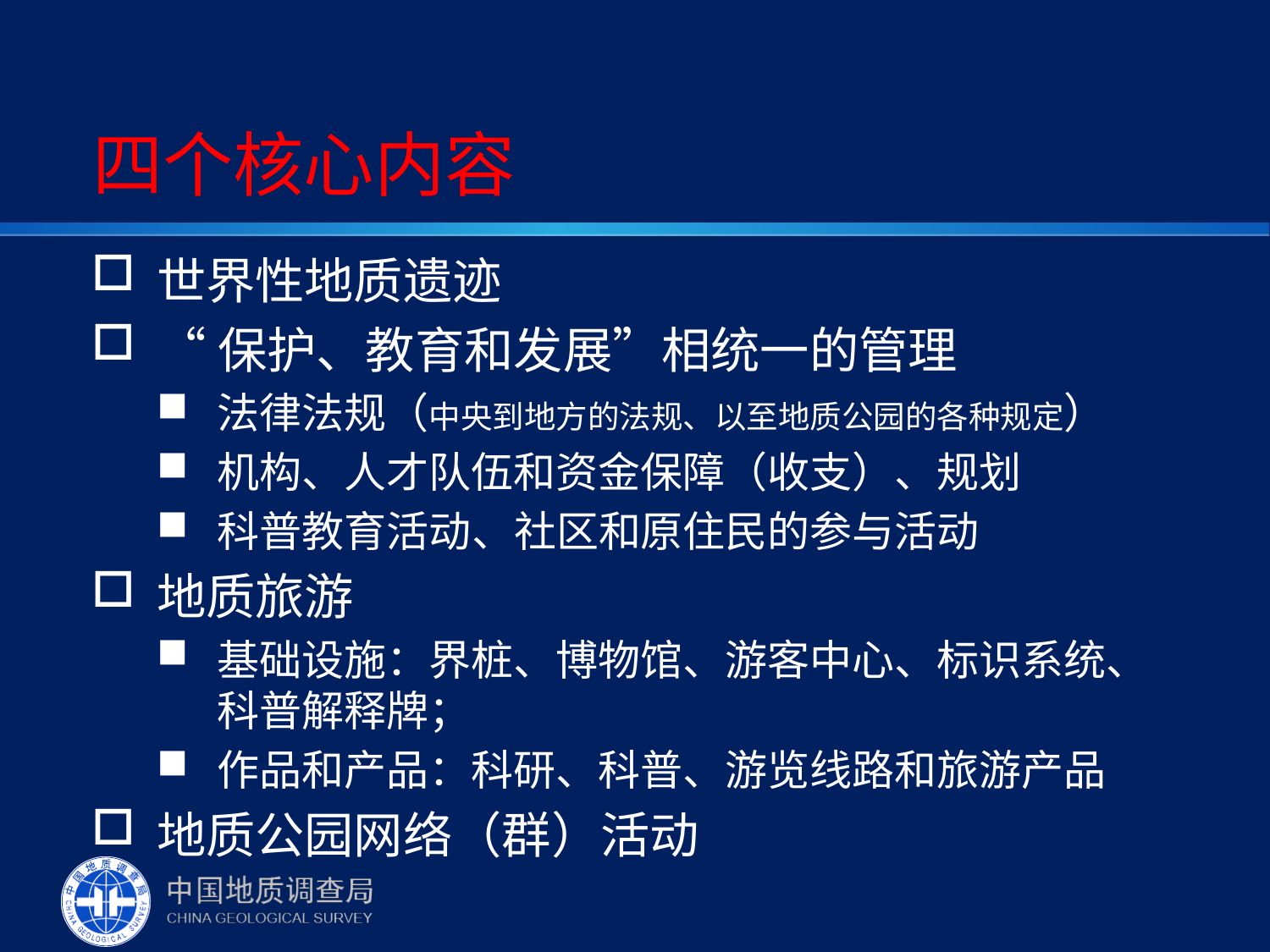

# 四个核心内容
世界性地质遗迹
“保护、教育和发展”相统一的管理
法律法规（中央到地方的法规、以至地质公园的各种规定）
机构、人才队伍和资金保障（收支）、规划
科普教育活动、社区和原住民的参与活动
地质旅游
基础设施：界桩、博物馆、游客中心、标识系统、科普解释牌；
作品和产品：科研、科普、游览线路和旅游产品
地质公园网络（群）活动